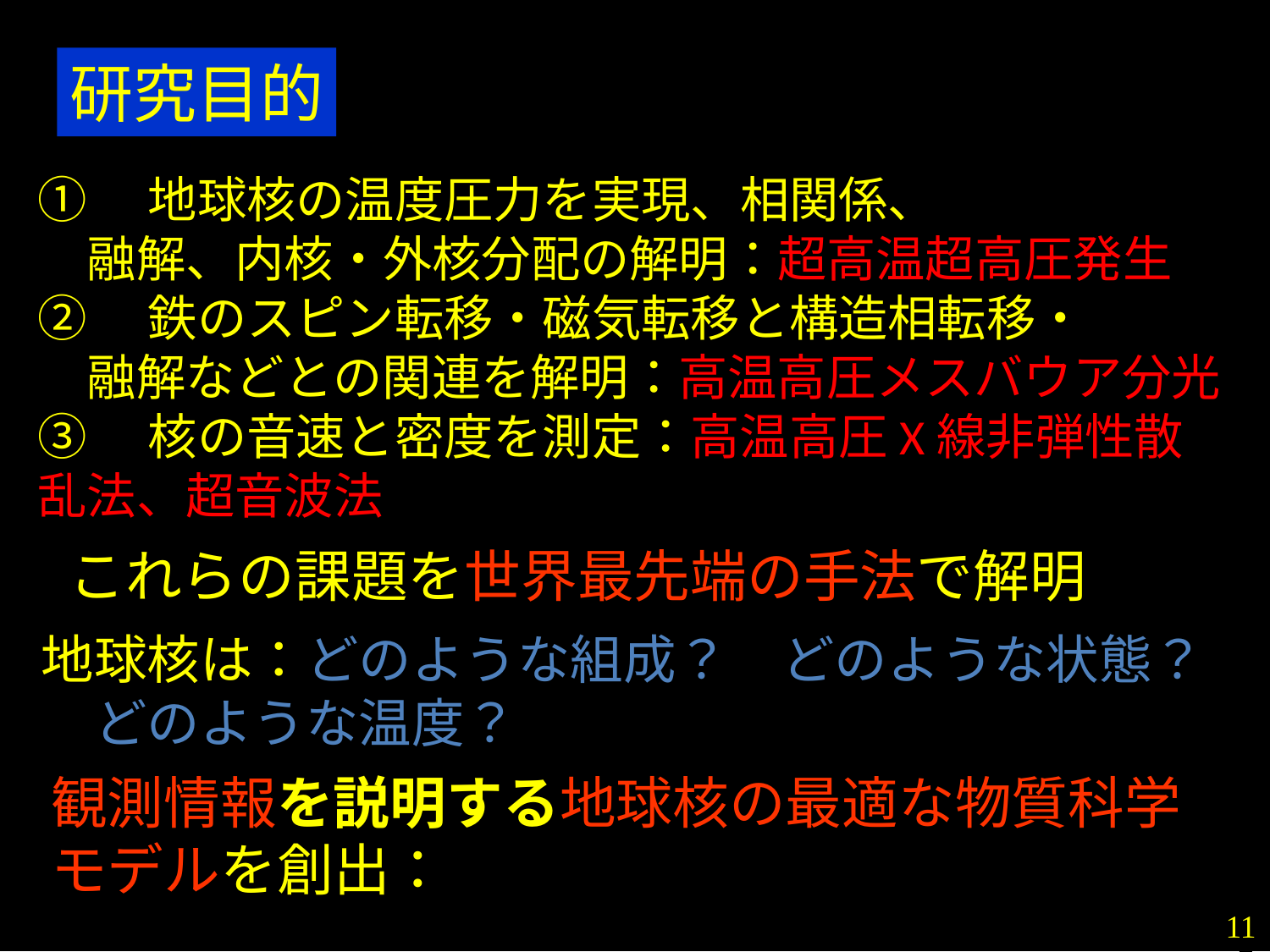

研究目的
①　地球核の温度圧力を実現、相関係、
　融解、内核・外核分配の解明：超高温超高圧発生
②　鉄のスピン転移・磁気転移と構造相転移・
　融解などとの関連を解明：高温高圧メスバウア分光
③　核の音速と密度を測定：高温高圧X線非弾性散乱法、超音波法
研究目的
これらの課題を世界最先端の手法で解明
地球核は：どのような組成？　どのような状態？　どのような温度？
観測情報を説明する地球核の最適な物質科学モデルを創出：
11
2